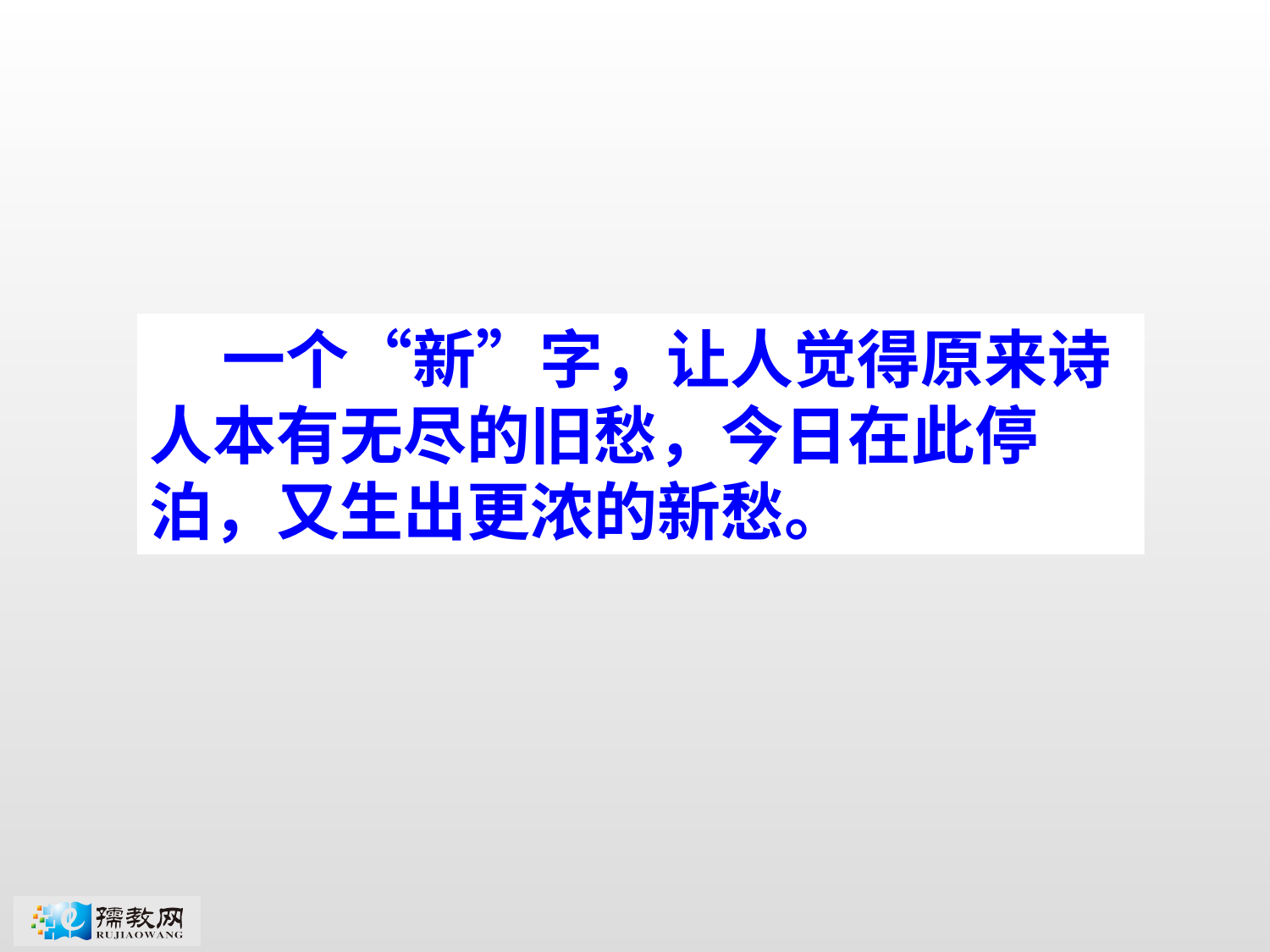

一个“新”字，让人觉得原来诗人本有无尽的旧愁，今日在此停泊，又生出更浓的新愁。